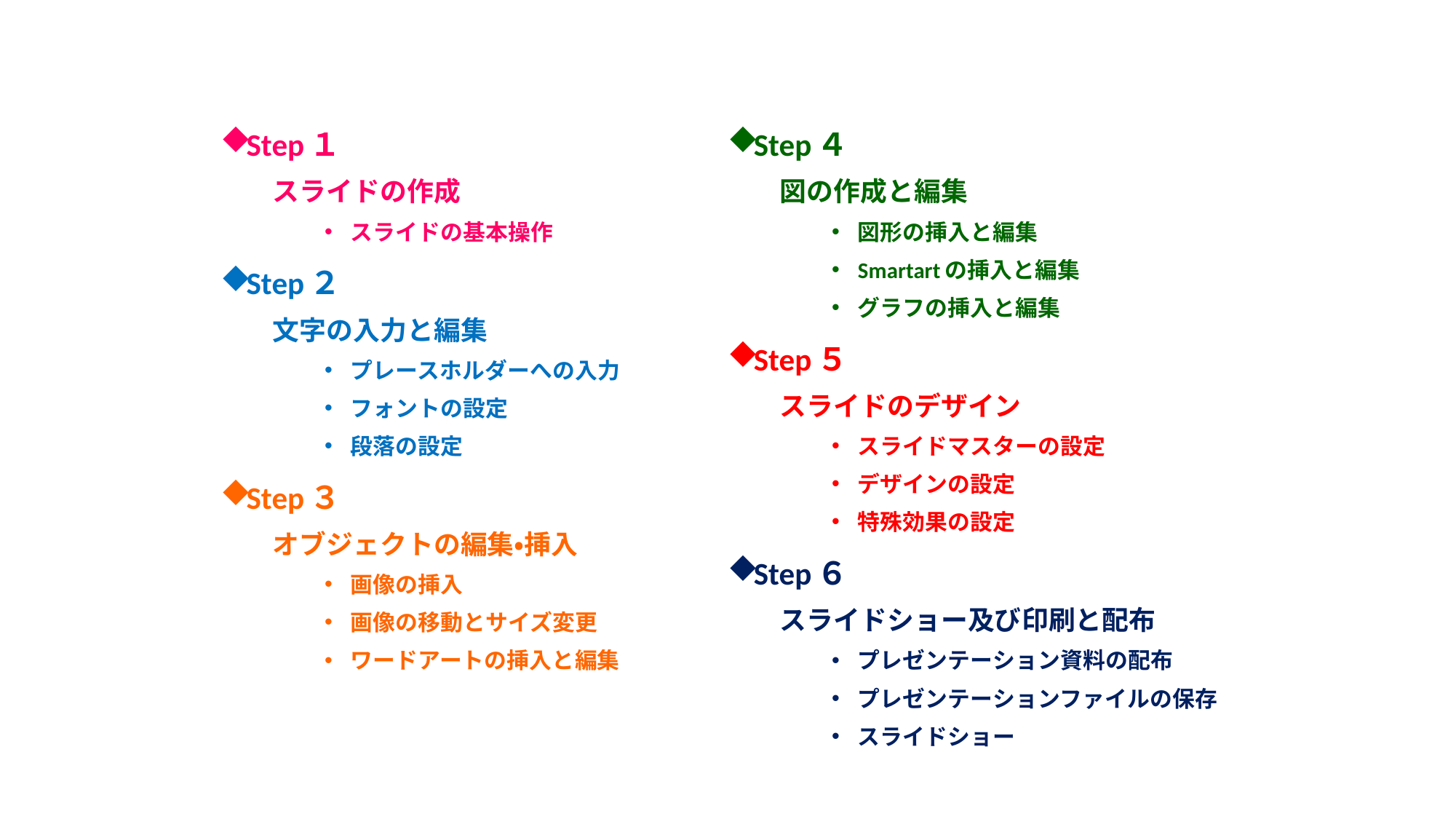

Step１
スライドの作成
スライドの基本操作
Step２
文字の入力と編集
プレースホルダーへの入力
フォントの設定
段落の設定
Step３
オブジェクトの編集・挿入
画像の挿入
画像の移動とサイズ変更
ワードアートの挿入と編集

Step４
図の作成と編集
図形の挿入と編集
Smartartの挿入と編集
グラフの挿入と編集
Step５
スライドのデザイン
スライドマスターの設定
デザインの設定
特殊効果の設定
Step６
スライドショー及び印刷と配布
プレゼンテーション資料の配布
プレゼンテーションファイルの保存
スライドショー